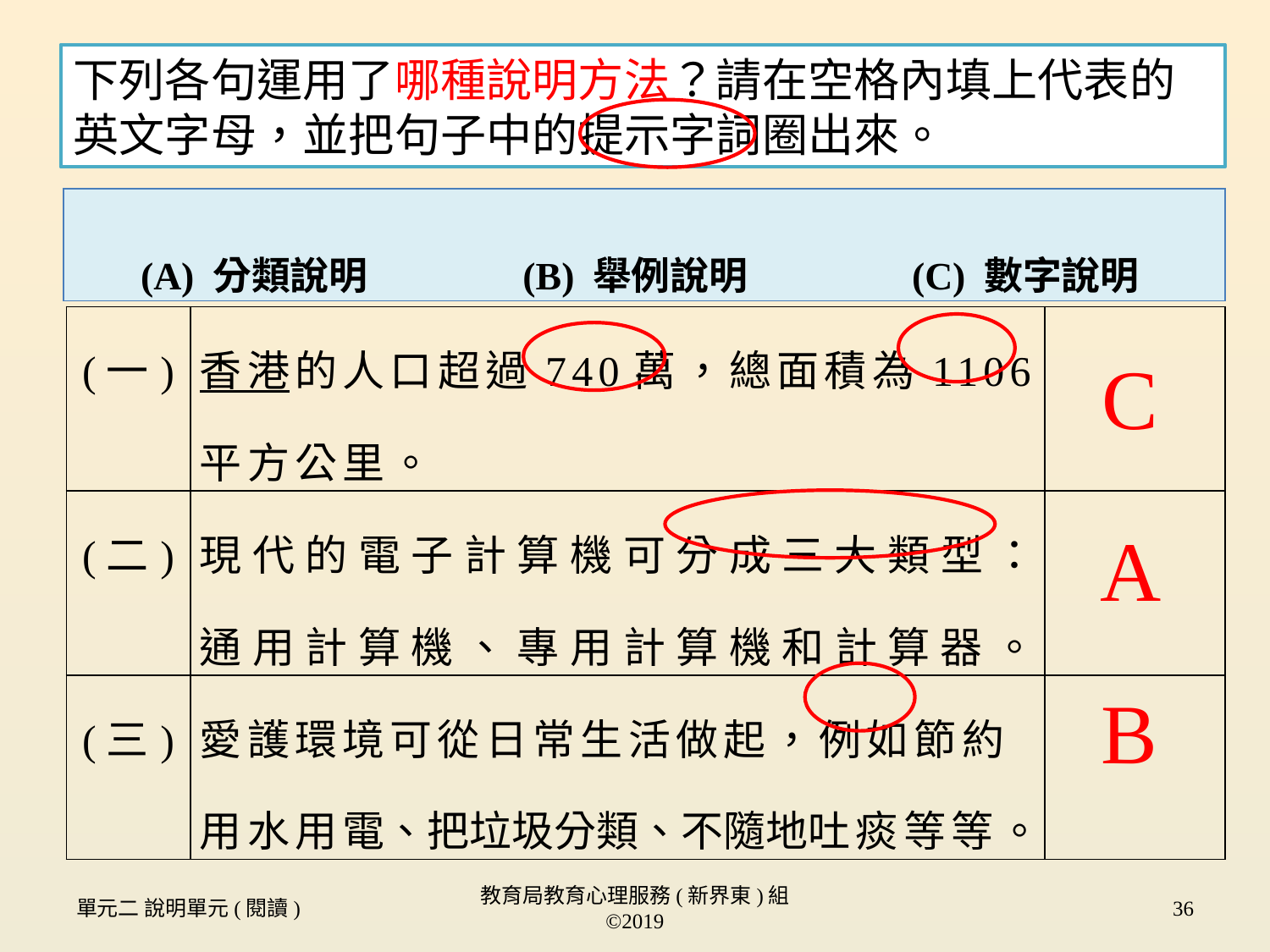

下列各句運用了哪種說明方法？請在空格內填上代表的英文字母，並把句子中的提示字詞圈出來。

| (A) 分類說明 | (B) 舉例說明 | (C) 數字說明 |
| --- | --- | --- |
| (一) | 香港的人口超過740萬，總面積為1106平方公里。 |  |
| --- | --- | --- |
| (二) | 現代的電子計算機可分成三大類型： 通用計算機、專用計算機和計算器。 |  |
| (三) | 愛護環境可從日常生活做起，例如節約用水用電、把垃圾分類、不隨地吐痰等等。 |  |

C

A

B
單元二 說明單元(閱讀)
教育局教育心理服務(新界東)組 ©2019
36